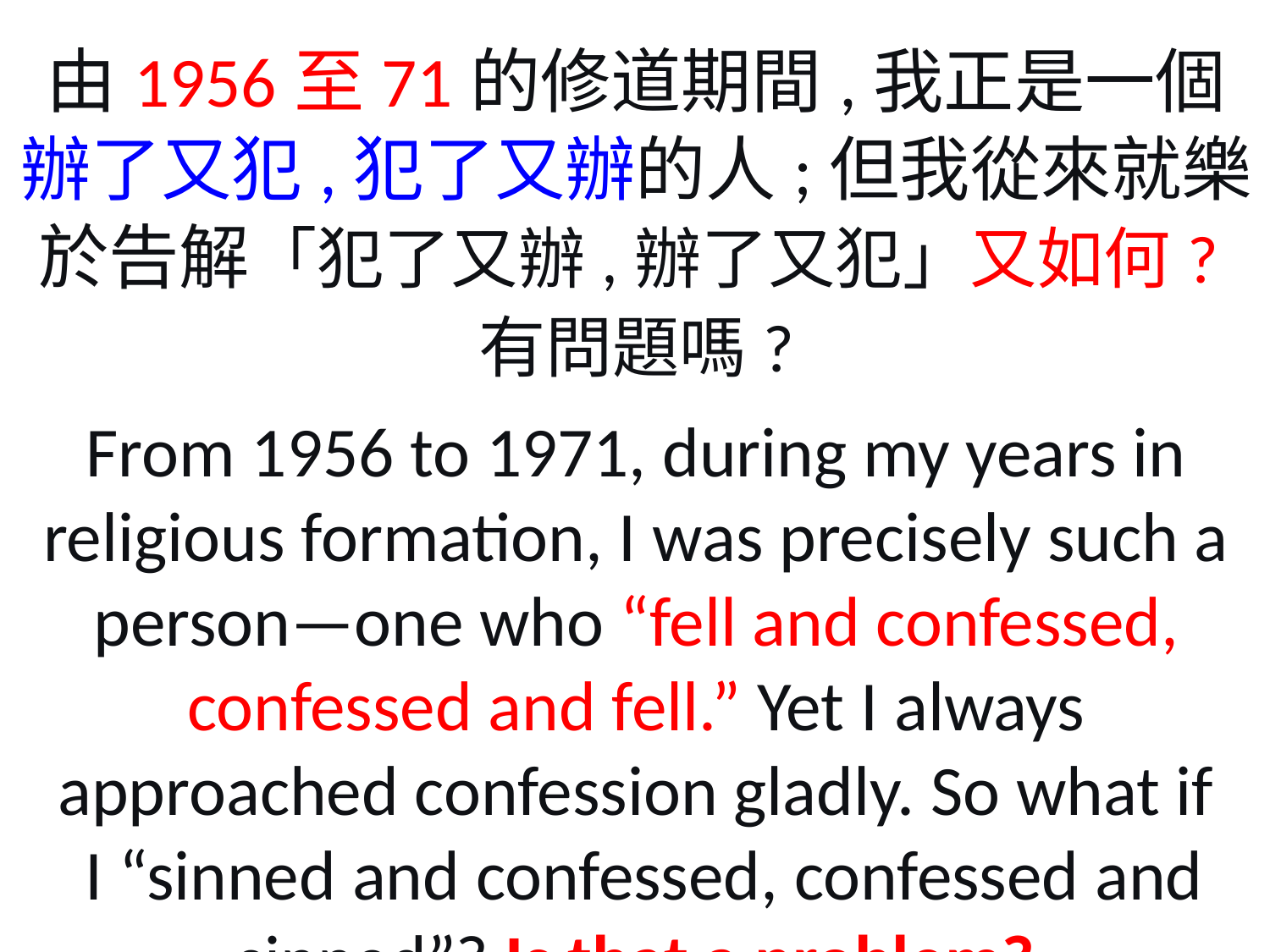

由1956至71的修道期間,我正是一個辦了又犯,犯了又辦的人;但我從來就樂於告解「犯了又辦,辦了又犯」又如何?有問題嗎?
From 1956 to 1971, during my years in religious formation, I was precisely such a person—one who “fell and confessed, confessed and fell.” Yet I always approached confession gladly. So what if
 I “sinned and confessed, confessed and sinned”? Is that a problem?